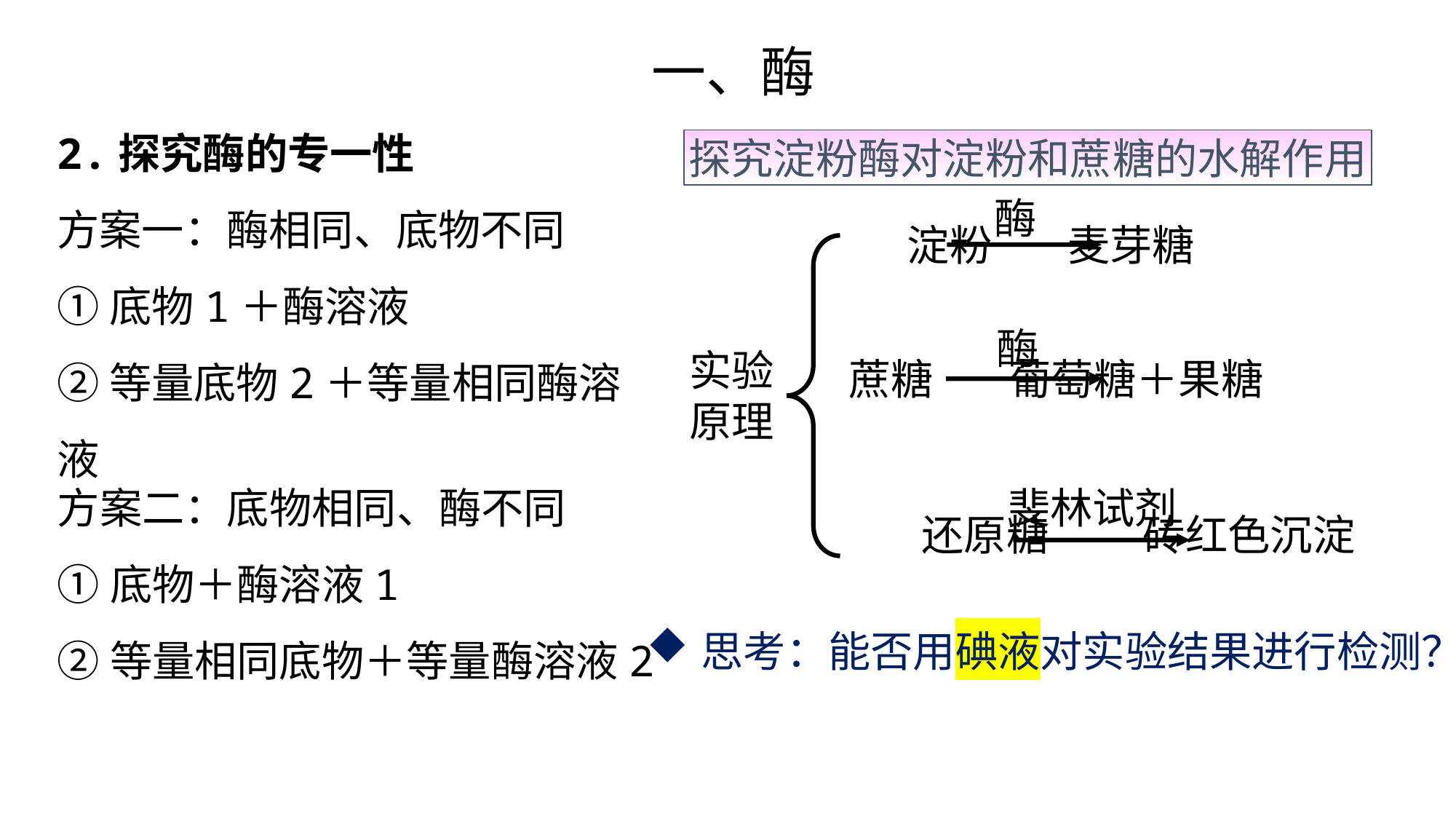

一、酶
2.探究酶的专一性
方案一：酶相同、底物不同
①底物1＋酶溶液
②等量底物2＋等量相同酶溶液
探究淀粉酶对淀粉和蔗糖的水解作用
  酶
淀粉        麦芽糖

   酶
蔗糖        葡萄糖＋果糖

实验原理
方案二：底物相同、酶不同
①底物＋酶溶液1
②等量相同底物＋等量酶溶液2
  斐林试剂
还原糖          砖红色沉淀

思考：能否用碘液对实验结果进行检测？